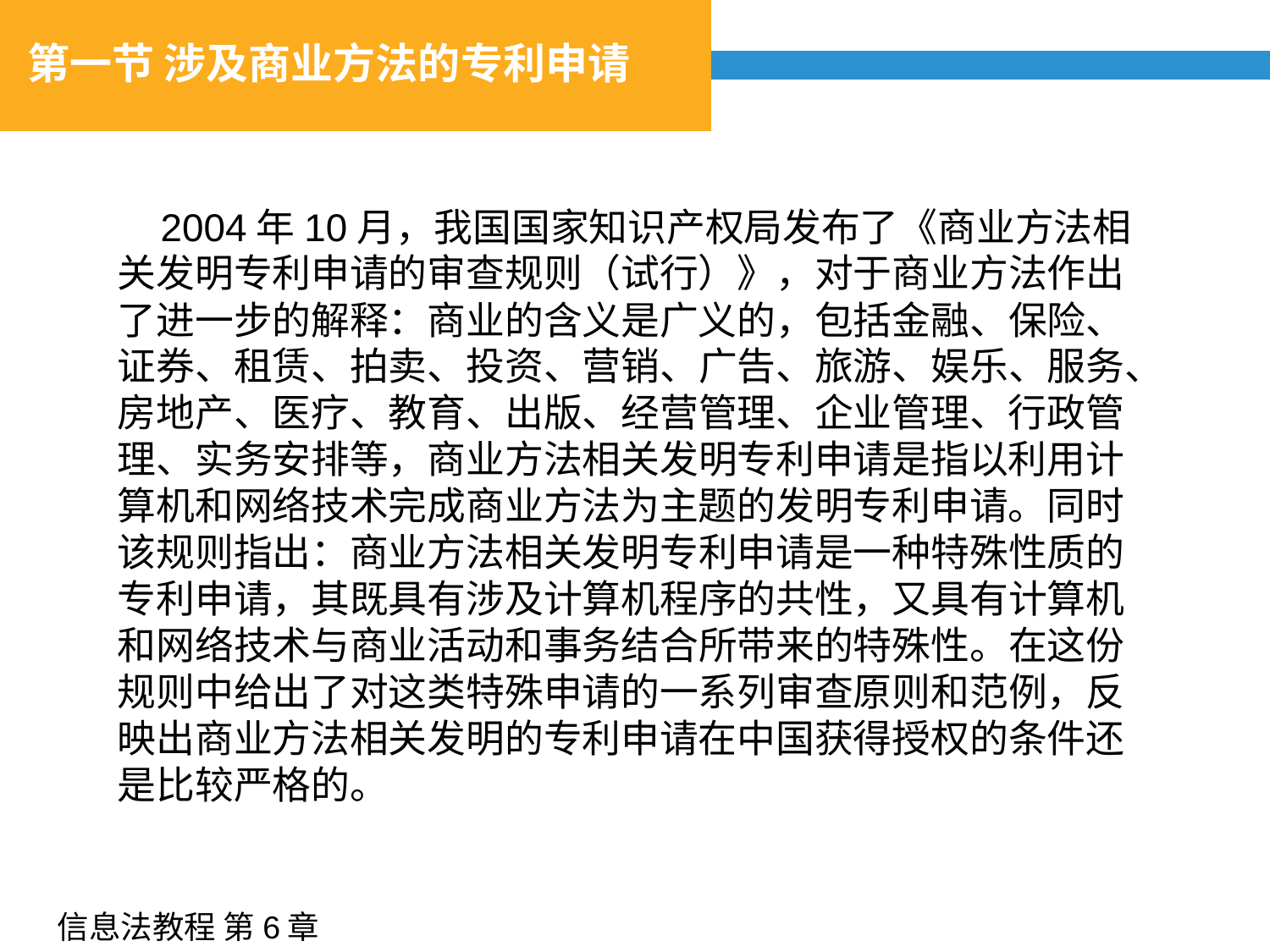

# 第一节 涉及商业方法的专利申请
    2004年10月，我国国家知识产权局发布了《商业方法相关发明专利申请的审查规则（试行）》，对于商业方法作出了进一步的解释：商业的含义是广义的，包括金融、保险、证券、租赁、拍卖、投资、营销、广告、旅游、娱乐、服务、房地产、医疗、教育、出版、经营管理、企业管理、行政管理、实务安排等，商业方法相关发明专利申请是指以利用计算机和网络技术完成商业方法为主题的发明专利申请。同时该规则指出：商业方法相关发明专利申请是一种特殊性质的专利申请，其既具有涉及计算机程序的共性，又具有计算机和网络技术与商业活动和事务结合所带来的特殊性。在这份规则中给出了对这类特殊申请的一系列审查原则和范例，反映出商业方法相关发明的专利申请在中国获得授权的条件还是比较严格的。
信息法教程 第6章